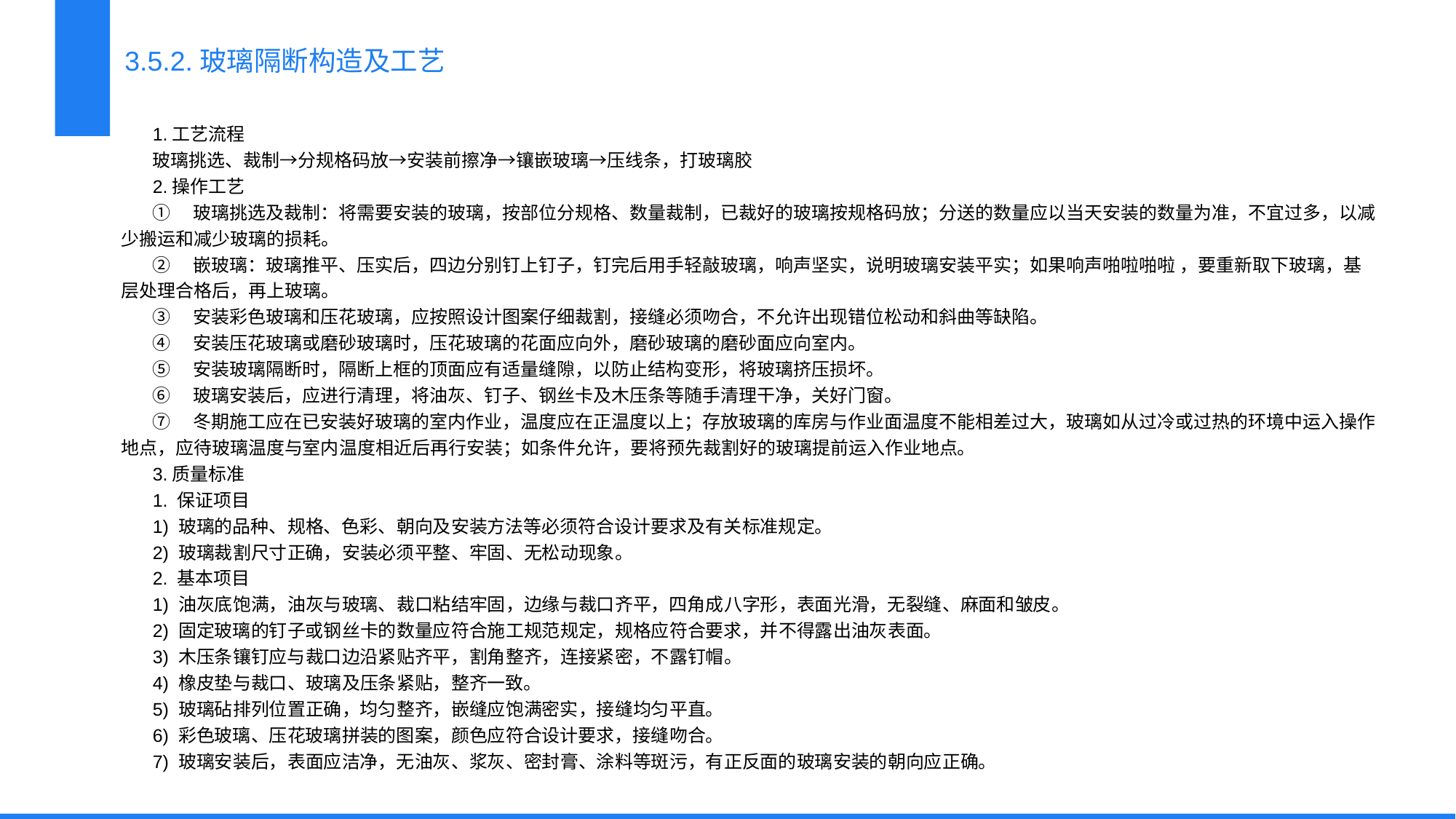

3.5.2.玻璃隔断构造及工艺

1.工艺流程
玻璃挑选、裁制→分规格码放→安装前擦净→镶嵌玻璃→压线条，打玻璃胶
2.操作工艺
①　玻璃挑选及裁制：将需要安装的玻璃，按部位分规格、数量裁制，已裁好的玻璃按规格码放；分送的数量应以当天安装的数量为准，不宜过多，以减少搬运和减少玻璃的损耗。
②　嵌玻璃：玻璃推平、压实后，四边分别钉上钉子，钉完后用手轻敲玻璃，响声坚实，说明玻璃安装平实；如果响声啪啦啪啦 ，要重新取下玻璃，基层处理合格后，再上玻璃。
③　安装彩色玻璃和压花玻璃，应按照设计图案仔细裁割，接缝必须吻合，不允许出现错位松动和斜曲等缺陷。
④　安装压花玻璃或磨砂玻璃时，压花玻璃的花面应向外，磨砂玻璃的磨砂面应向室内。
⑤　安装玻璃隔断时，隔断上框的顶面应有适量缝隙，以防止结构变形，将玻璃挤压损坏。
⑥　玻璃安装后，应进行清理，将油灰、钉子、钢丝卡及木压条等随手清理干净，关好门窗。
⑦　冬期施工应在已安装好玻璃的室内作业，温度应在正温度以上；存放玻璃的库房与作业面温度不能相差过大，玻璃如从过冷或过热的环境中运入操作地点，应待玻璃温度与室内温度相近后再行安装；如条件允许，要将预先裁割好的玻璃提前运入作业地点。
3.质量标准
1. 保证项目
1) 玻璃的品种、规格、色彩、朝向及安装方法等必须符合设计要求及有关标准规定。
2) 玻璃裁割尺寸正确，安装必须平整、牢固、无松动现象。
2. 基本项目
1) 油灰底饱满，油灰与玻璃、裁口粘结牢固，边缘与裁口齐平，四角成八字形，表面光滑，无裂缝、麻面和皱皮。
2) 固定玻璃的钉子或钢丝卡的数量应符合施工规范规定，规格应符合要求，并不得露出油灰表面。
3) 木压条镶钉应与裁口边沿紧贴齐平，割角整齐，连接紧密，不露钉帽。
4) 橡皮垫与裁口、玻璃及压条紧贴，整齐一致。
5) 玻璃砧排列位置正确，均匀整齐，嵌缝应饱满密实，接缝均匀平直。
6) 彩色玻璃、压花玻璃拼装的图案，颜色应符合设计要求，接缝吻合。
7) 玻璃安装后，表面应洁净，无油灰、浆灰、密封膏、涂料等斑污，有正反面的玻璃安装的朝向应正确。